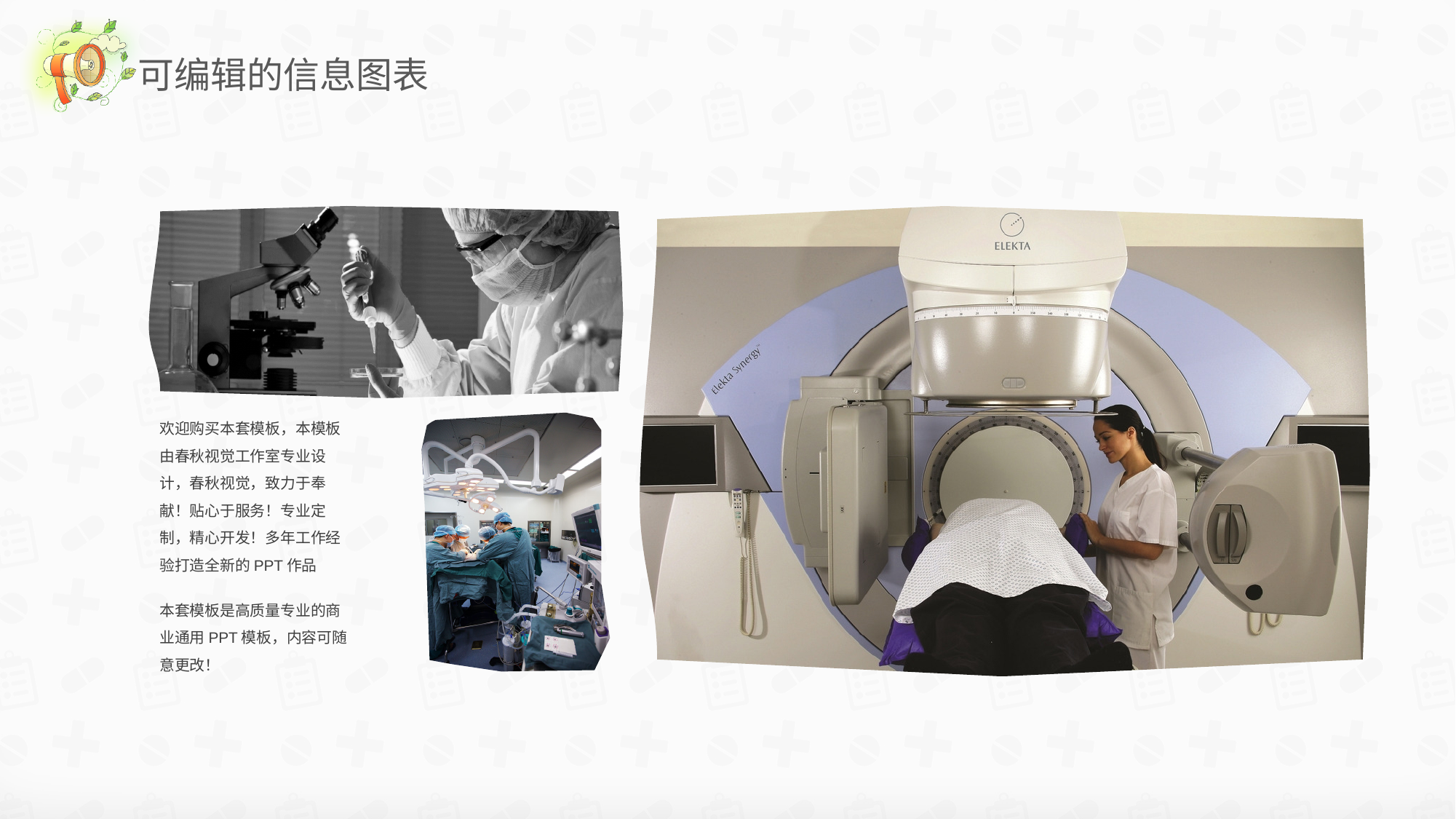

可编辑的信息图表

欢迎购买本套模板，本模板由春秋视觉工作室专业设计，春秋视觉，致力于奉献！贴心于服务！专业定制，精心开发！多年工作经验打造全新的PPT作品
本套模板是高质量专业的商业通用PPT模板，内容可随意更改！